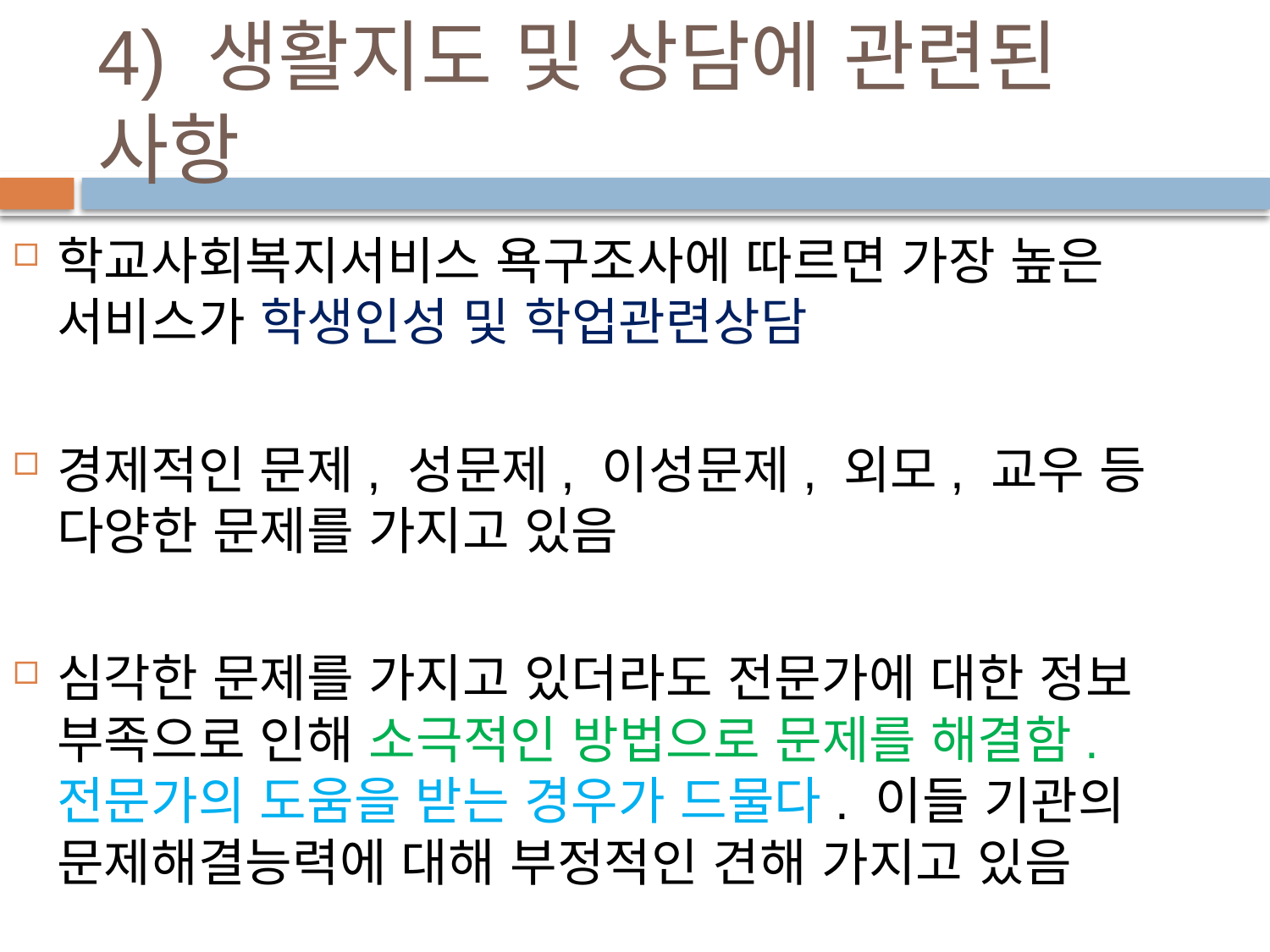

# 4) 생활지도 및 상담에 관련된 사항
학교사회복지서비스 욕구조사에 따르면 가장 높은 서비스가 학생인성 및 학업관련상담

경제적인 문제, 성문제, 이성문제, 외모, 교우 등  다양한 문제를 가지고 있음

심각한 문제를 가지고 있더라도 전문가에 대한 정보 부족으로 인해 소극적인 방법으로 문제를 해결함. 전문가의 도움을 받는 경우가 드물다. 이들 기관의 문제해결능력에 대해 부정적인 견해 가지고 있음